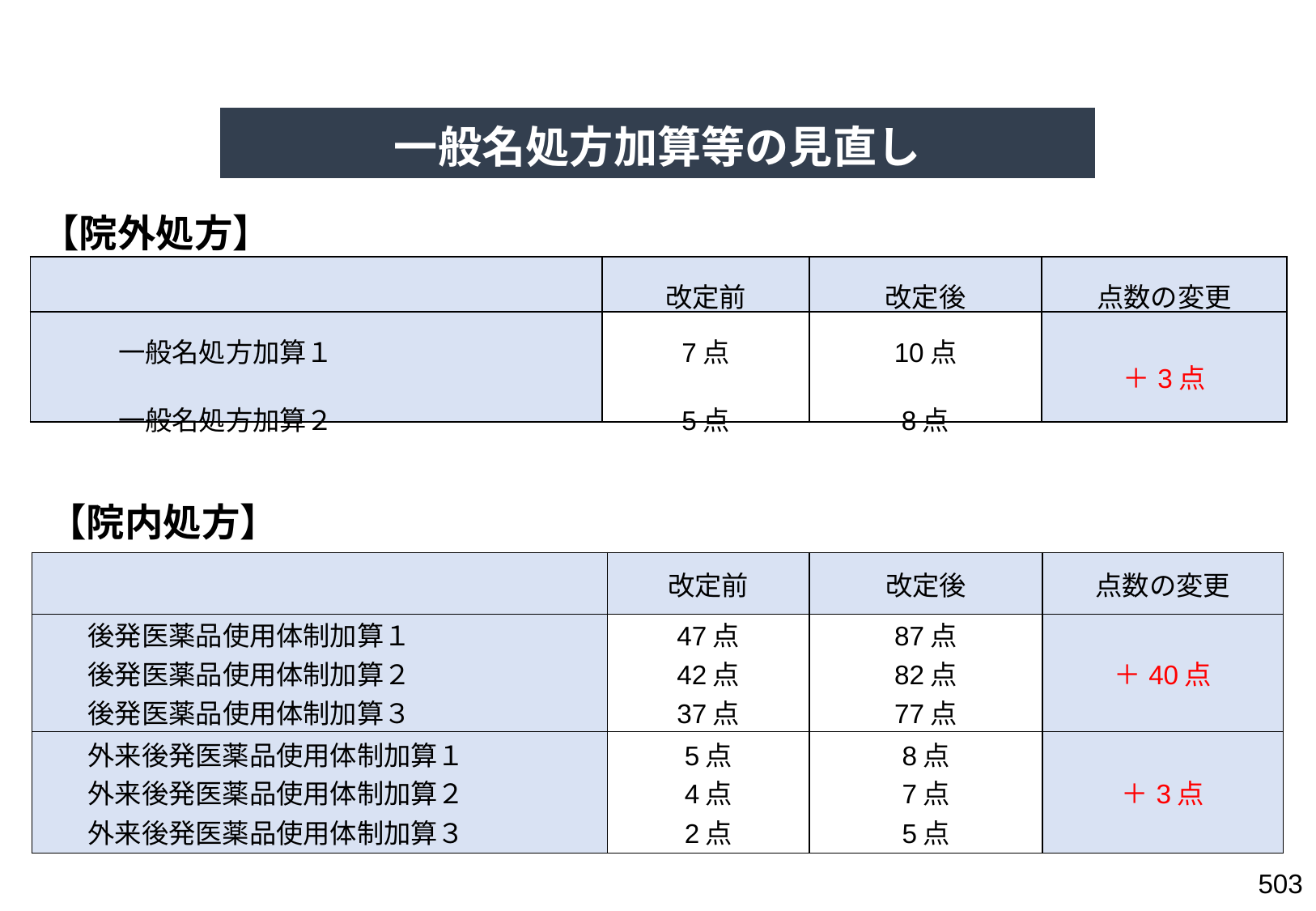

| 一般名処方加算等の見直し |
| --- |
|  |
| --- |
【院外処方】
|  | 改定前 | 改定後 | 点数の変更 |
| --- | --- | --- | --- |
| 一般名処方加算１　 　　　一般名処方加算２ | 7点 5点 | 10点 8点 | ＋3点 |
【院内処方】

|  | 改定前 | 改定後 | 点数の変更 |
| --- | --- | --- | --- |
| 後発医薬品使用体制加算１ 後発医薬品使用体制加算２ 後発医薬品使用体制加算３ | 47点 42点 37点 | 87点 82点 77点 | ＋40点 |
| 外来後発医薬品使用体制加算１ 外来後発医薬品使用体制加算２ 外来後発医薬品使用体制加算３ | 5点 4点 2点 | 8点 7点 5点 | ＋3点 |
503